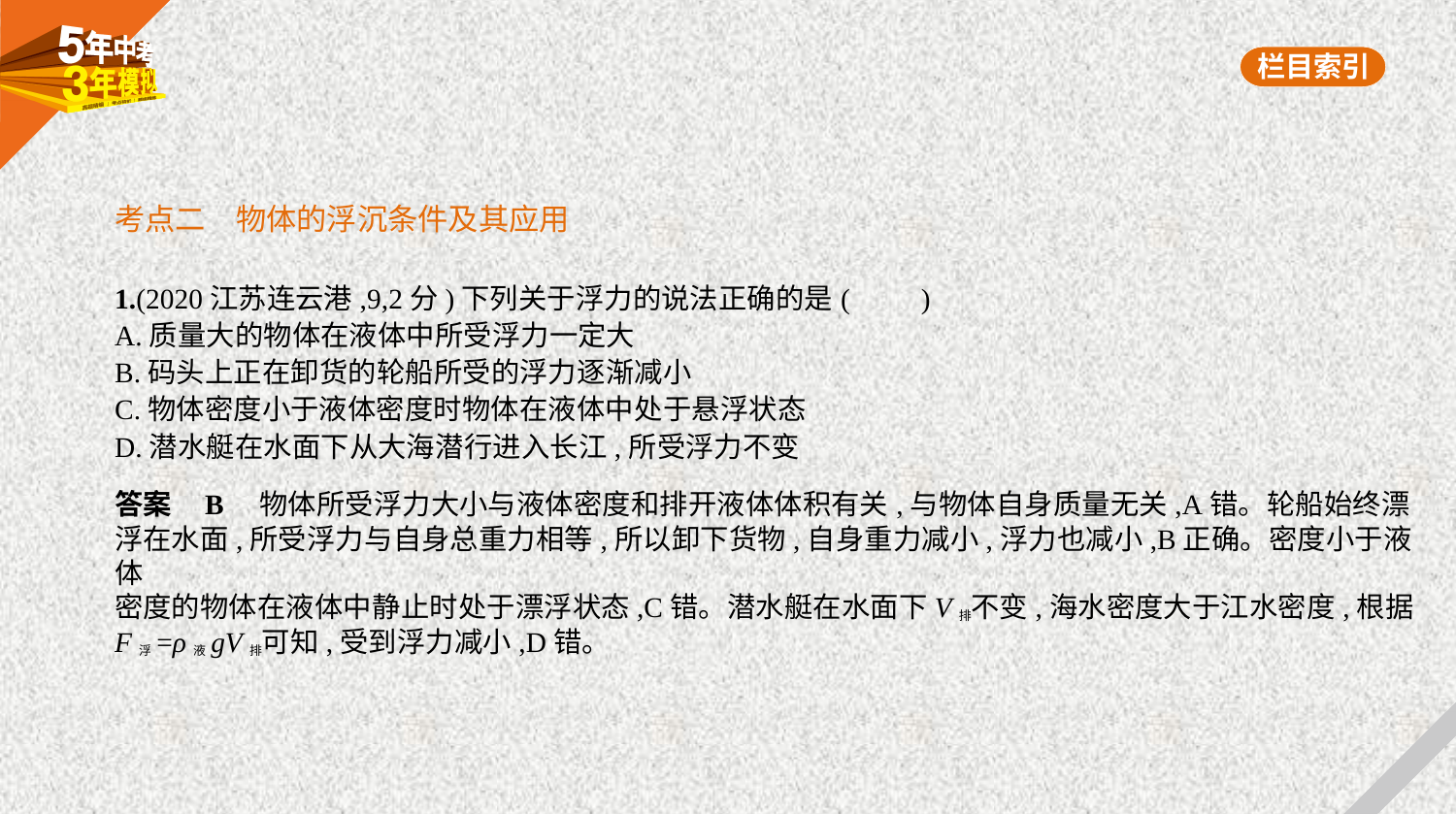

考点二　物体的浮沉条件及其应用
1.(2020江苏连云港,9,2分)下列关于浮力的说法正确的是(　　)
A.质量大的物体在液体中所受浮力一定大
B.码头上正在卸货的轮船所受的浮力逐渐减小
C.物体密度小于液体密度时物体在液体中处于悬浮状态
D.潜水艇在水面下从大海潜行进入长江,所受浮力不变
答案    B　物体所受浮力大小与液体密度和排开液体体积有关,与物体自身质量无关,A错。轮船始终漂
浮在水面,所受浮力与自身总重力相等,所以卸下货物,自身重力减小,浮力也减小,B正确。密度小于液体
密度的物体在液体中静止时处于漂浮状态,C错。潜水艇在水面下V排不变,海水密度大于江水密度,根据
F浮=ρ液gV排可知,受到浮力减小,D错。